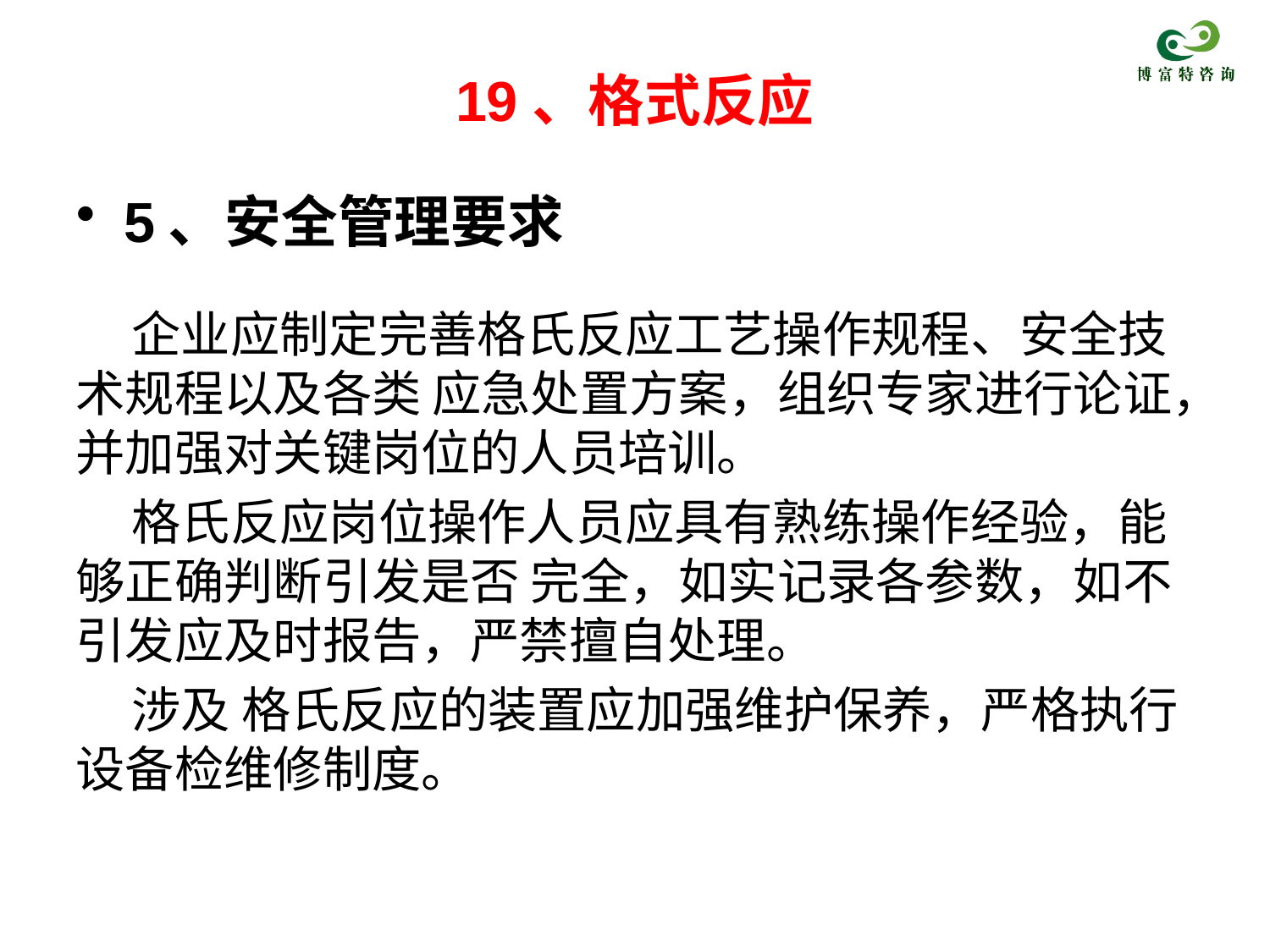

# 19、格式反应
5、安全管理要求

    企业应制定完善格氏反应工艺操作规程、安全技术规程以及各类 应急处置方案，组织专家进行论证，并加强对关键岗位的人员培训。
    格氏反应岗位操作人员应具有熟练操作经验，能够正确判断引发是否 完全，如实记录各参数，如不引发应及时报告，严禁擅自处理。
    涉及 格氏反应的装置应加强维护保养，严格执行设备检维修制度。